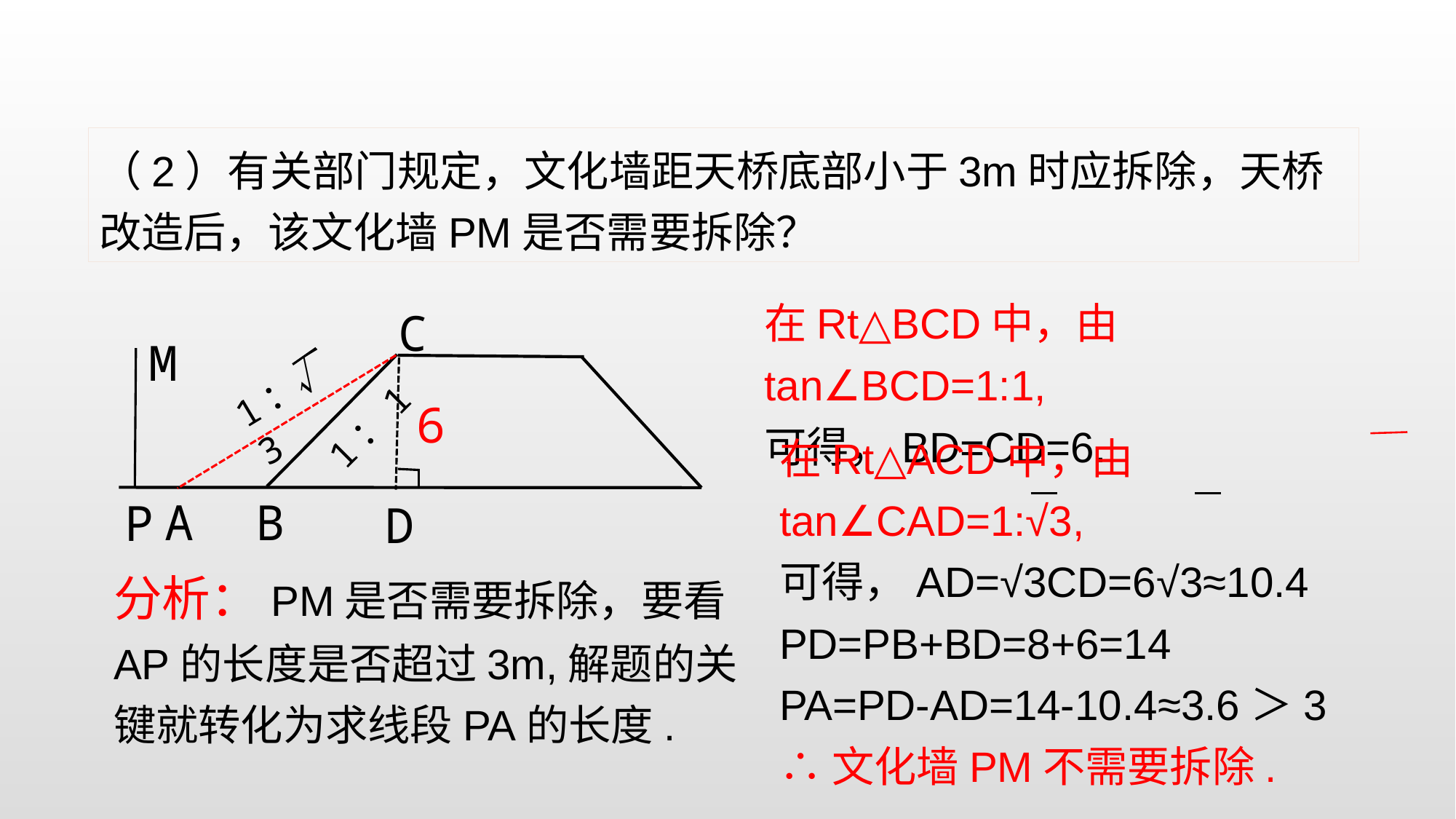

（2）有关部门规定，文化墙距天桥底部小于3m时应拆除，天桥改造后，该文化墙PM是否需要拆除？
在Rt△BCD中，由tan∠BCD=1:1,
可得，BD=CD=6.
C
1：1
A
B
P
M
1：√3
D
6
在Rt△ACD中，由tan∠CAD=1:√3,
可得，AD=√3CD=6√3≈10.4
PD=PB+BD=8+6=14
PA=PD-AD=14-10.4≈3.6＞3
∴文化墙PM不需要拆除.
分析：PM是否需要拆除，要看AP的长度是否超过3m,解题的关键就转化为求线段PA的长度.